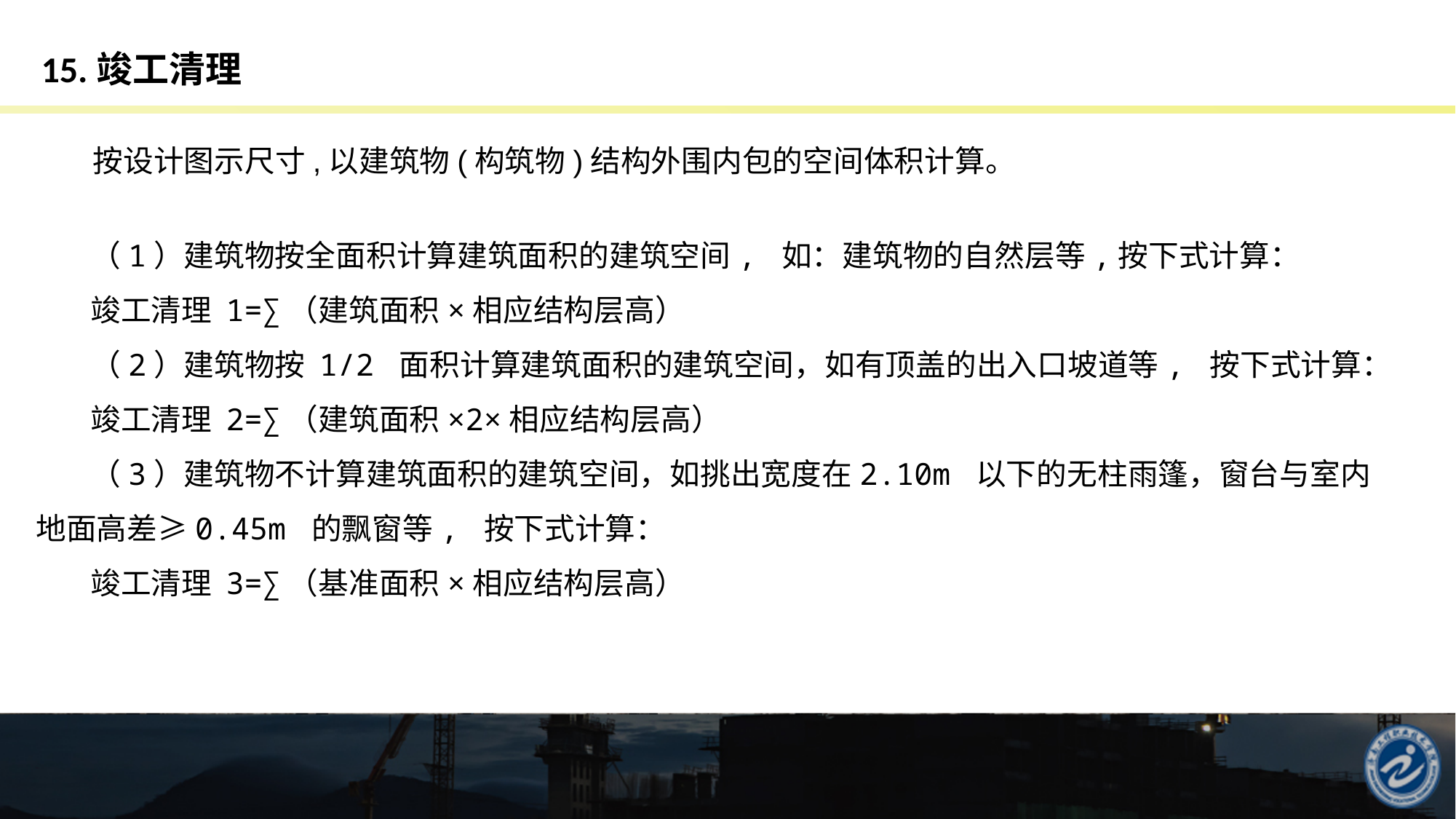

# 15.竣工清理
按设计图示尺寸,以建筑物(构筑物)结构外围内包的空间体积计算。
（1）建筑物按全面积计算建筑面积的建筑空间, 如：建筑物的自然层等,按下式计算：
竣工清理 1=∑（建筑面积×相应结构层高）
（2）建筑物按 1/2 面积计算建筑面积的建筑空间，如有顶盖的出入口坡道等, 按下式计算：
竣工清理 2=∑（建筑面积×2×相应结构层高）
（3）建筑物不计算建筑面积的建筑空间，如挑出宽度在2.10m 以下的无柱雨篷，窗台与室内地面高差≥0.45m 的飘窗等, 按下式计算：
竣工清理 3=∑（基准面积×相应结构层高）